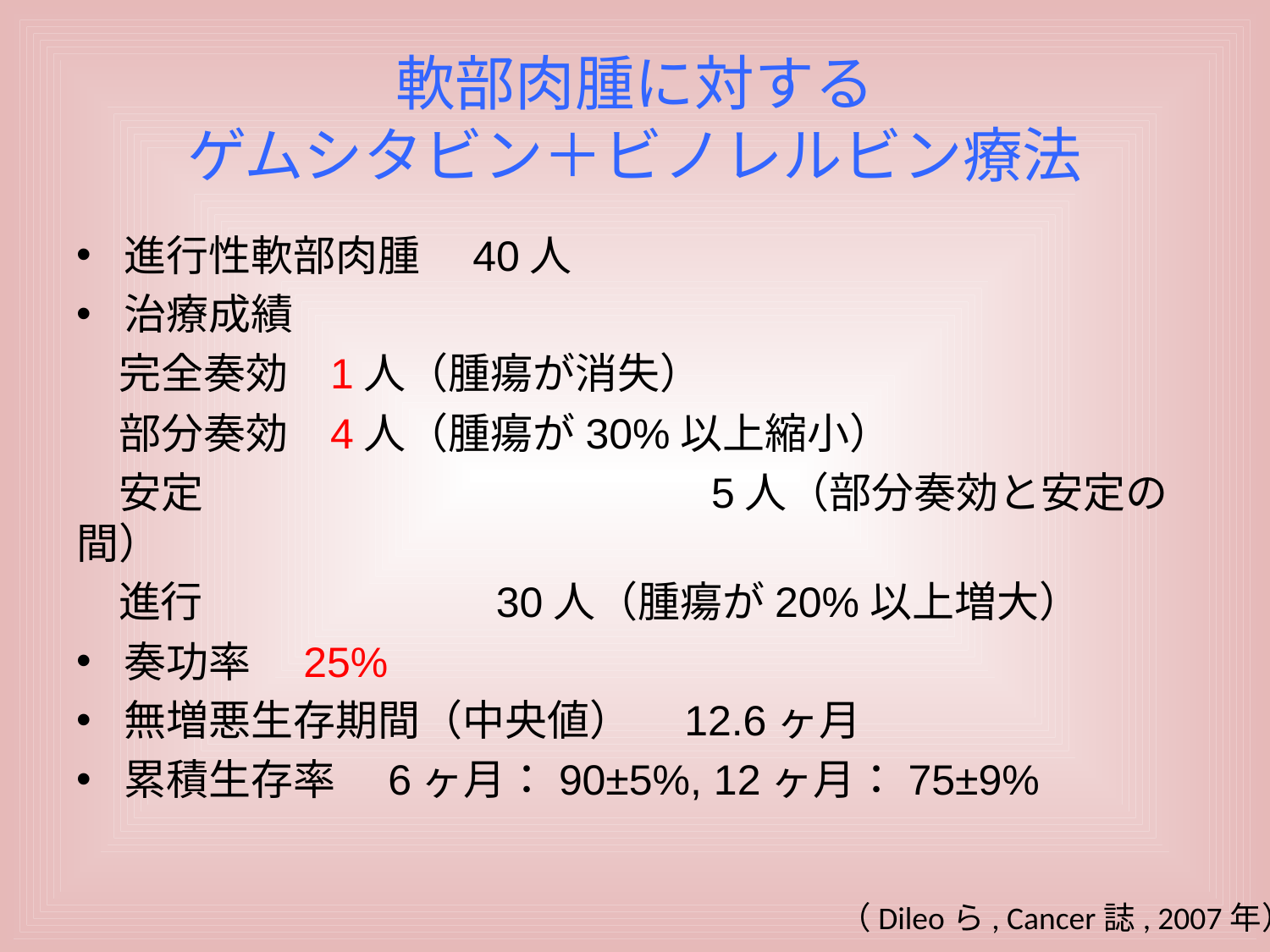

# 軟部肉腫に対する ゲムシタビン＋ビノレルビン療法
進行性軟部肉腫　40人
治療成績
　完全奏効	1人（腫瘍が消失）
　部分奏効	4人（腫瘍が30%以上縮小）
　安定　				5人（部分奏効と安定の間）
　進行		   30人（腫瘍が20%以上増大）
奏功率　25%
無増悪生存期間（中央値）　12.6ヶ月
累積生存率　6ヶ月：90±5%, 12ヶ月：75±9%
（Dileoら, Cancer誌, 2007年）